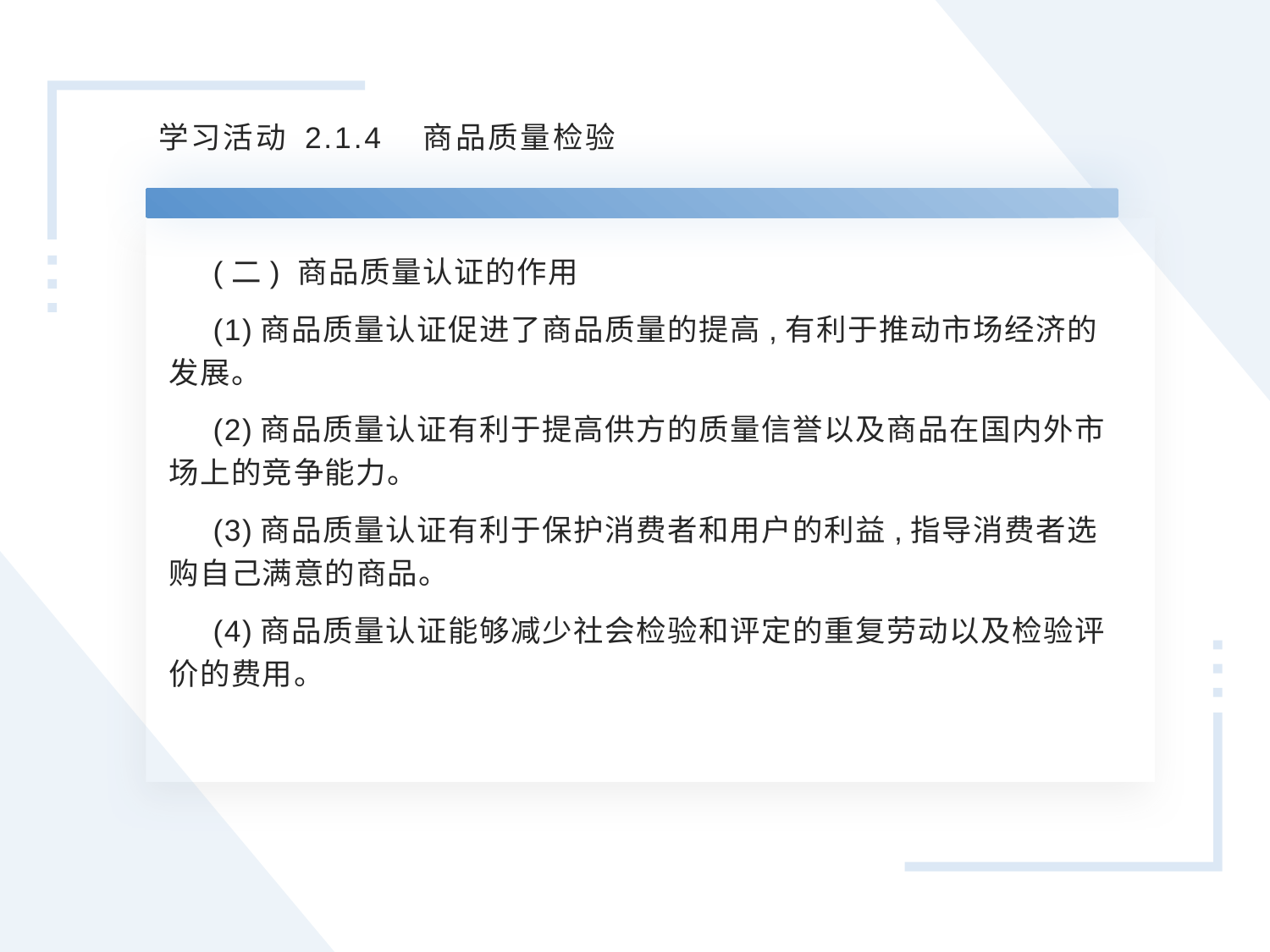

学习活动 2.1.4   商品质量检验

(二) 商品质量认证的作用
(1)商品质量认证促进了商品质量的提高,有利于推动市场经济的发展。
(2)商品质量认证有利于提高供方的质量信誉以及商品在国内外市场上的竞争能力。
(3)商品质量认证有利于保护消费者和用户的利益,指导消费者选购自己满意的商品。
(4)商品质量认证能够减少社会检验和评定的重复劳动以及检验评价的费用。